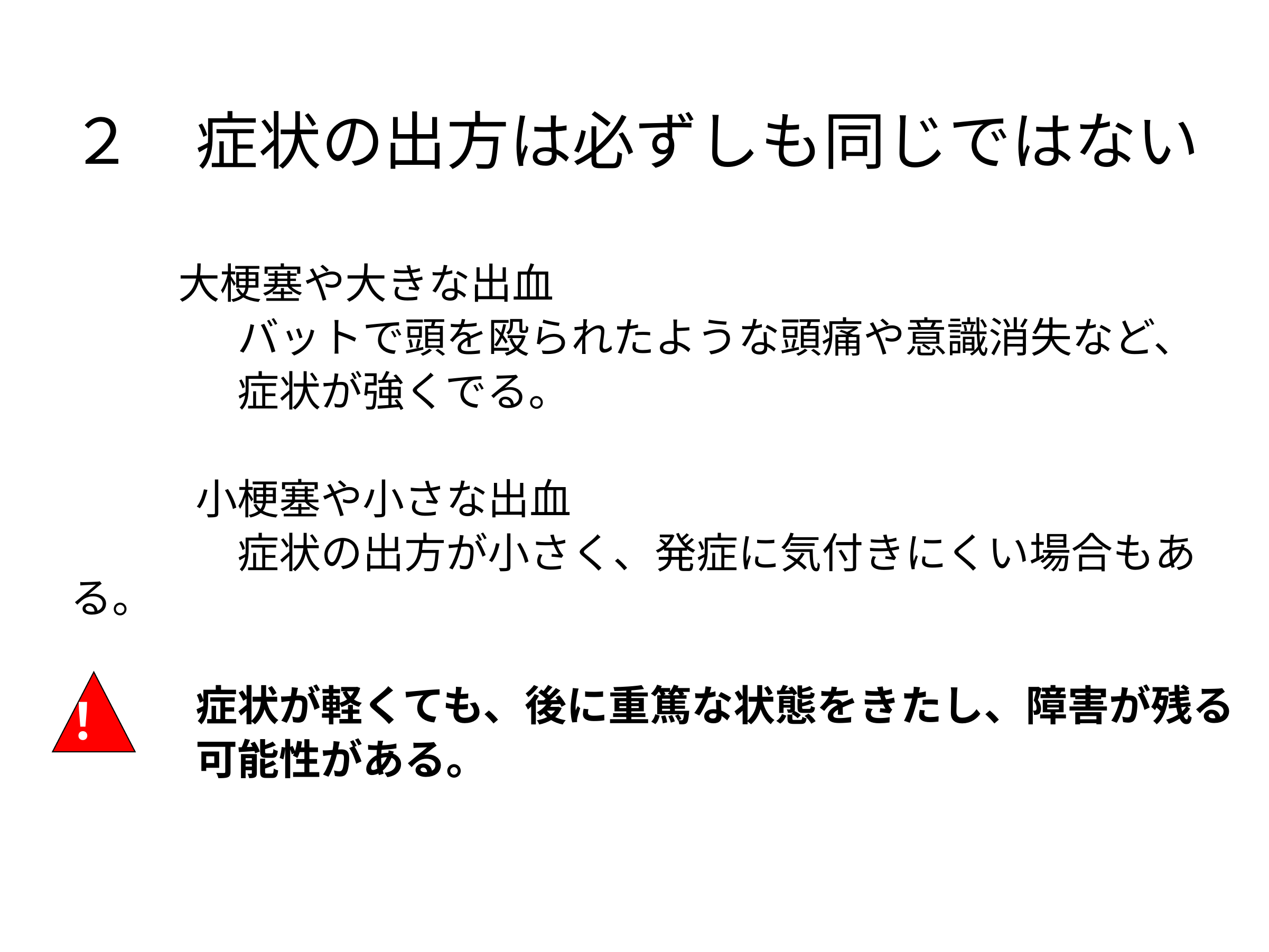

２　症状の出方は必ずしも同じではない

　　　大梗塞や大きな出血
　　　　バットで頭を殴られたような頭痛や意識消失など、
　　　　症状が強くでる。

　　　小梗塞や小さな出血
　　　　症状の出方が小さく、発症に気付きにくい場合もある。

　　　症状が軽くても、後に重篤な状態をきたし、障害が残る
　　　可能性がある。

！